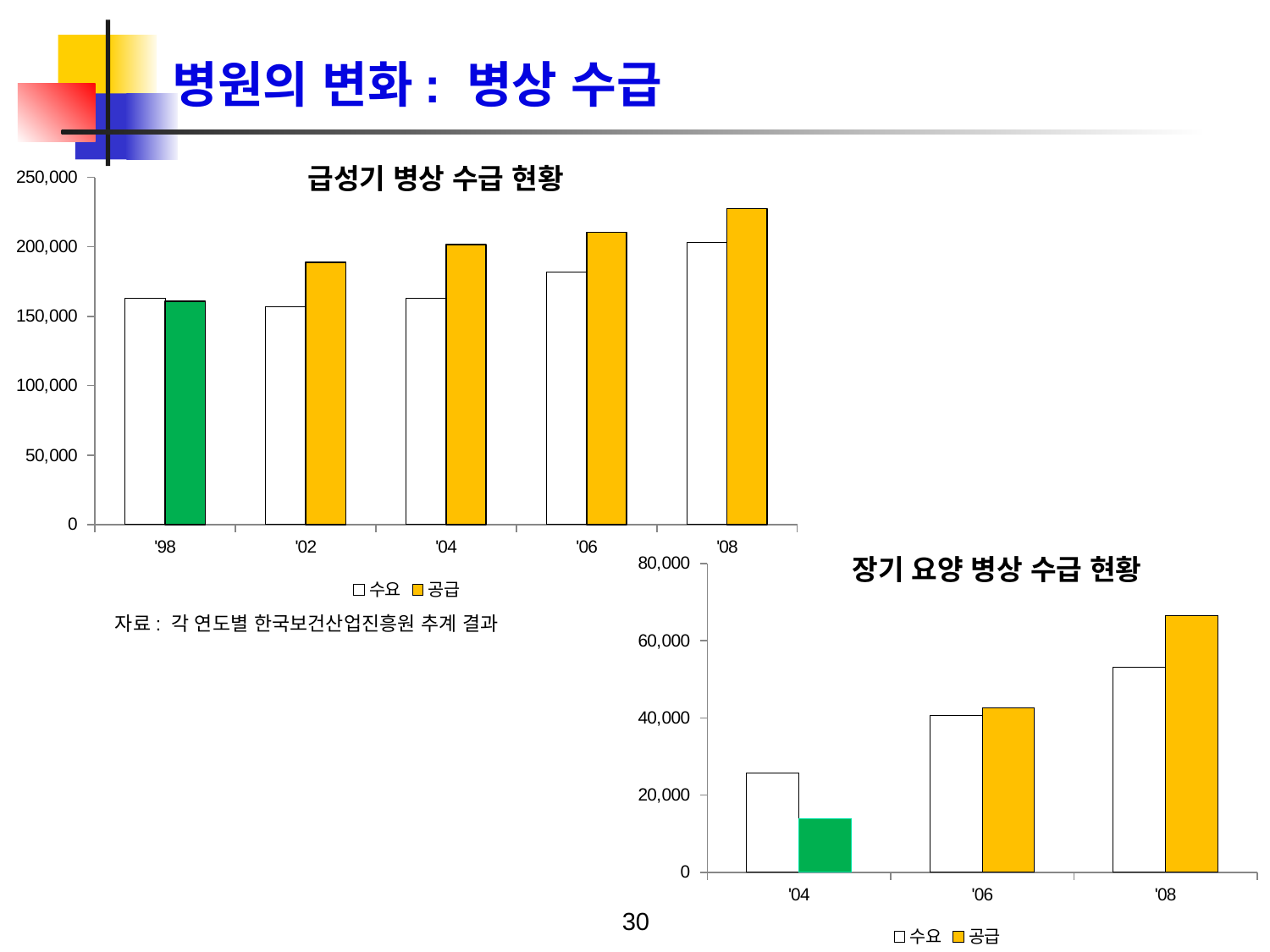

# 병원의 변화: 병상 수급
급성기 병상 수급 현황

### Chart

| Category | 수요 | 공급 |
|---|---|---|
| '98 | 162710.0 | 160786.0 |
| '02 | 156631.0 | 188989.0 |
| '04 | 162669.0 | 201781.0 |
| '06 | 181886.0 | 210398.0 |
| '08 | 203470.0 | 227611.0 |
장기 요양 병상 수급 현황

### Chart

| Category | 수요 | 공급 |
|---|---|---|
| '04 | 25598.0 | 13958.0 |
| '06 | 40619.0 | 42617.0 |
| '08 | 53118.0 | 66444.0 |
자료: 각 연도별 한국보건산업진흥원 추계 결과
30